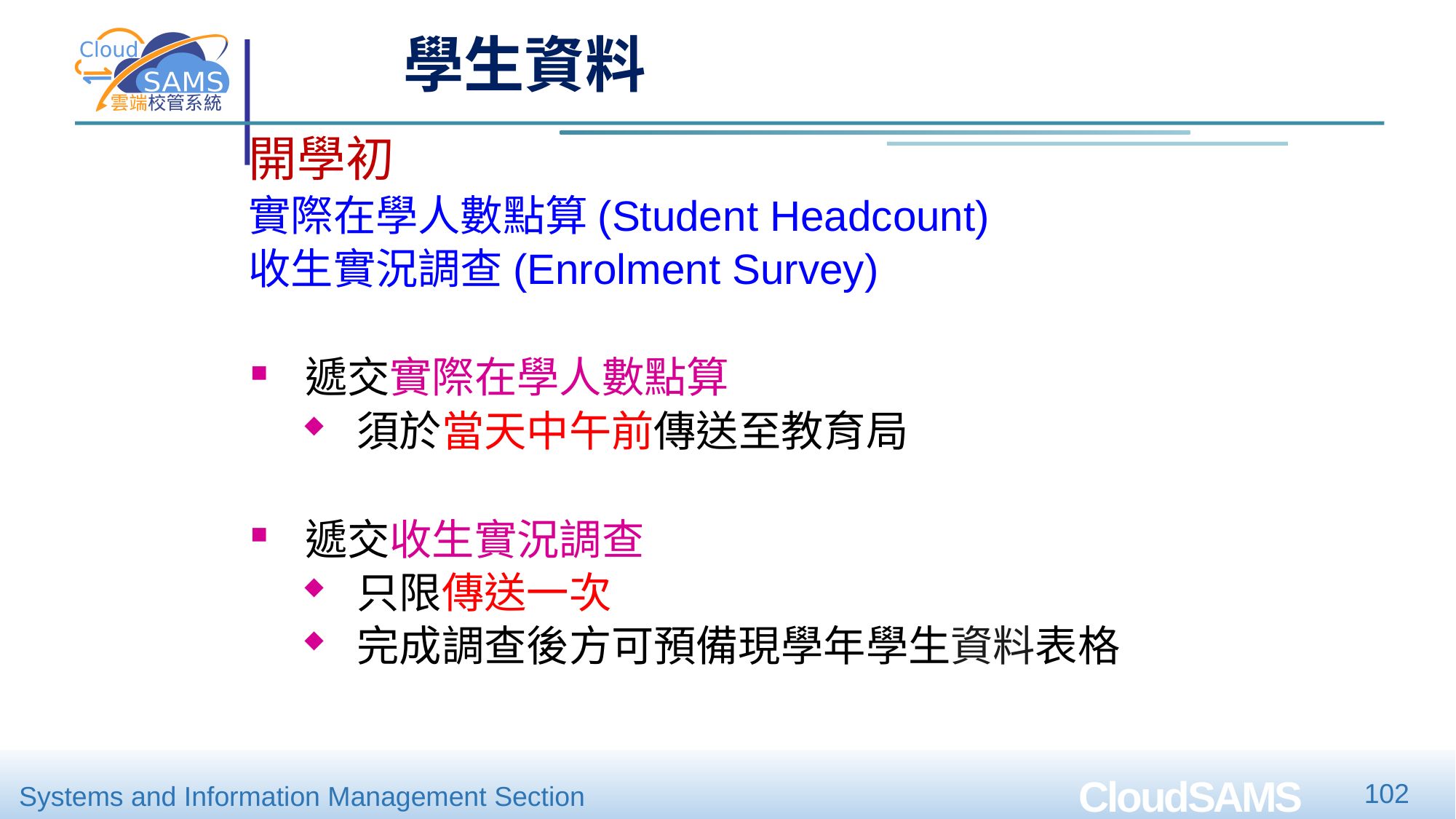

學生資料
開學初
實際在學人數點算(Student Headcount)
收生實況調查(Enrolment Survey)

遞交實際在學人數點算
須於當天中午前傳送至教育局

遞交收生實況調查
只限傳送一次
完成調查後方可預備現學年學生資料表格
102